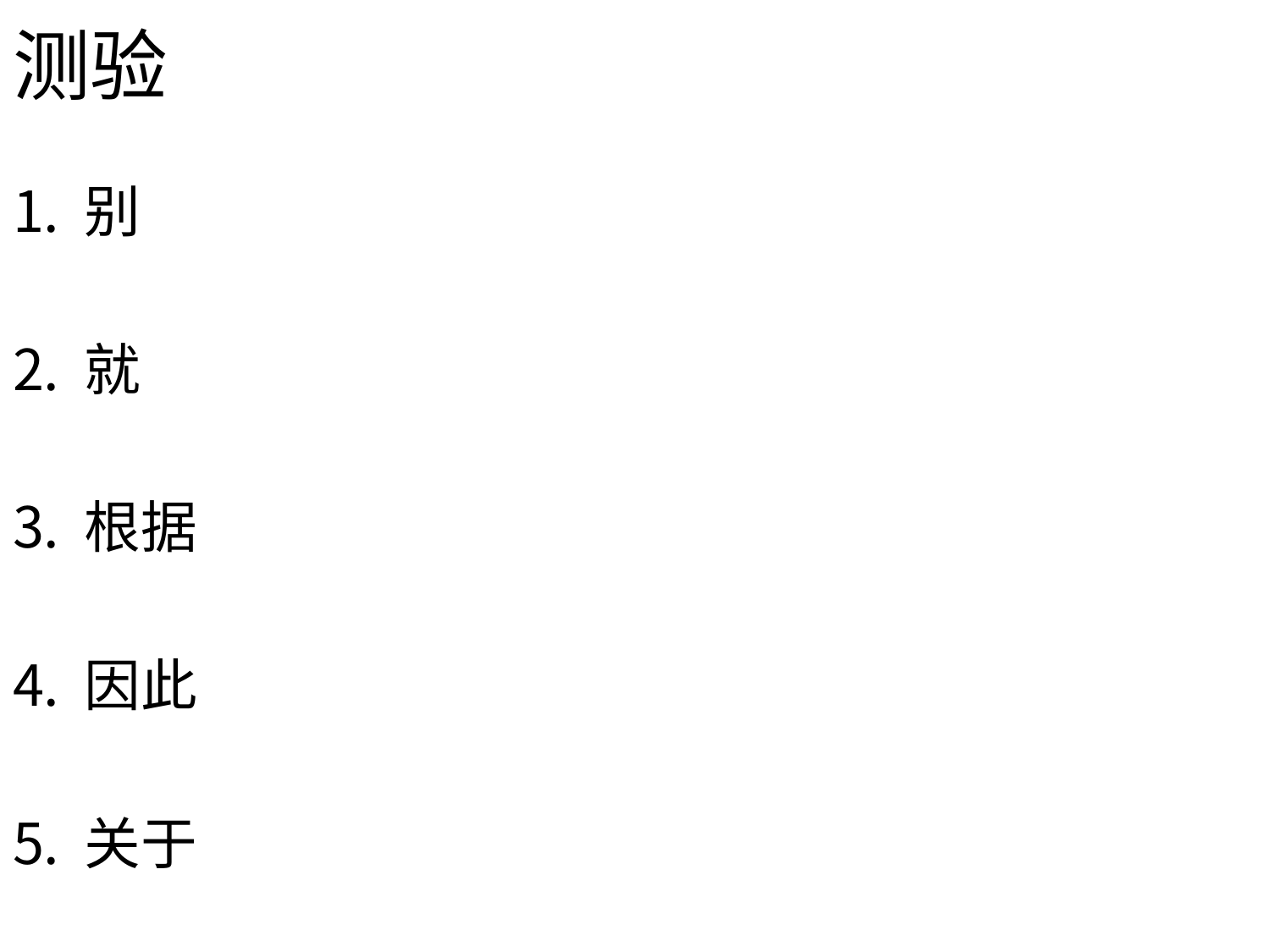

# 测验
别

就

根据

因此

关于